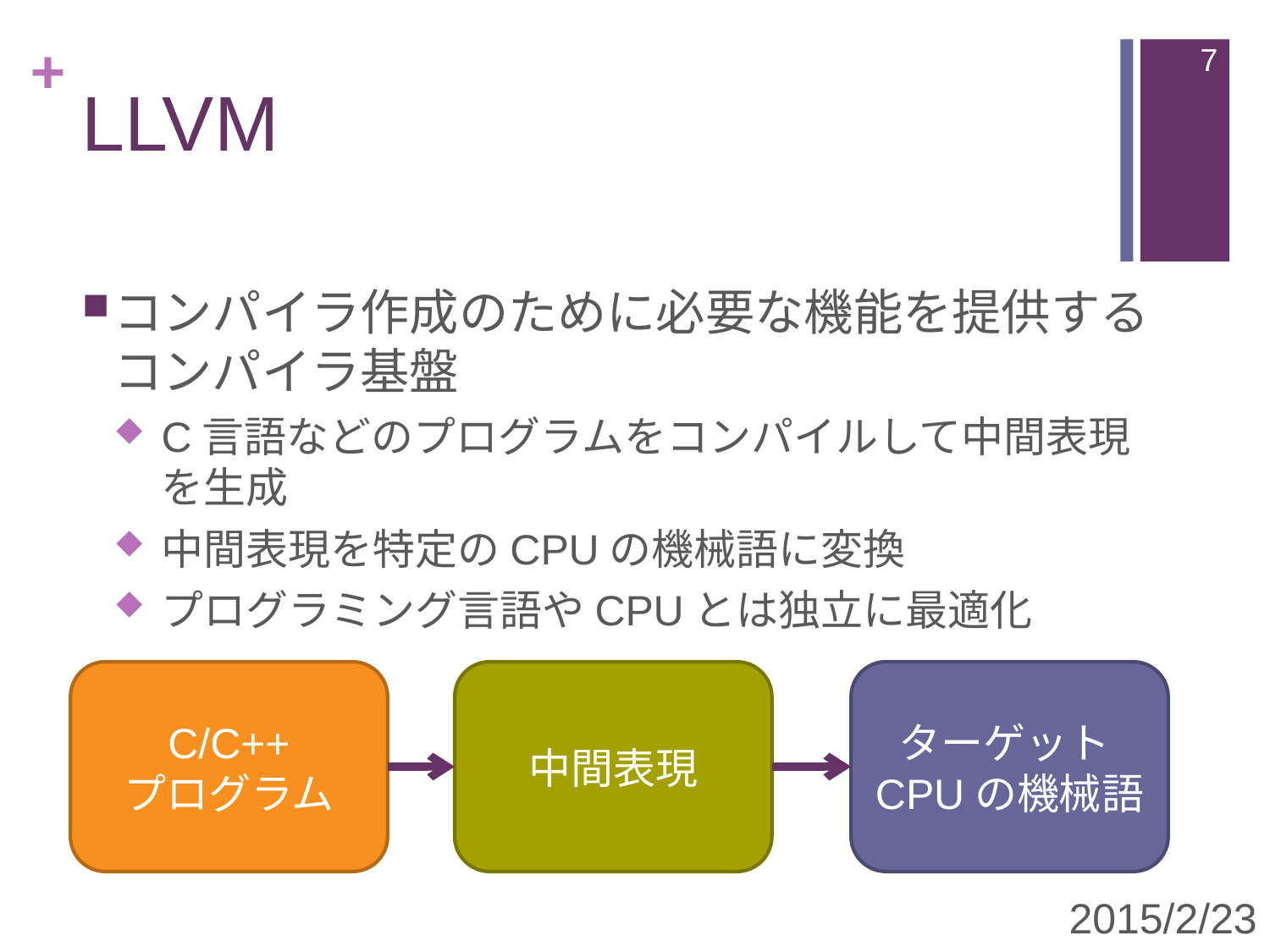

7
# LLVM
コンパイラ作成のために必要な機能を提供するコンパイラ基盤
C言語などのプログラムをコンパイルして中間表現を生成
中間表現を特定のCPUの機械語に変換
プログラミング言語やCPUとは独立に最適化
C/C++
プログラム
中間表現
ターゲットCPUの機械語
2015/2/23